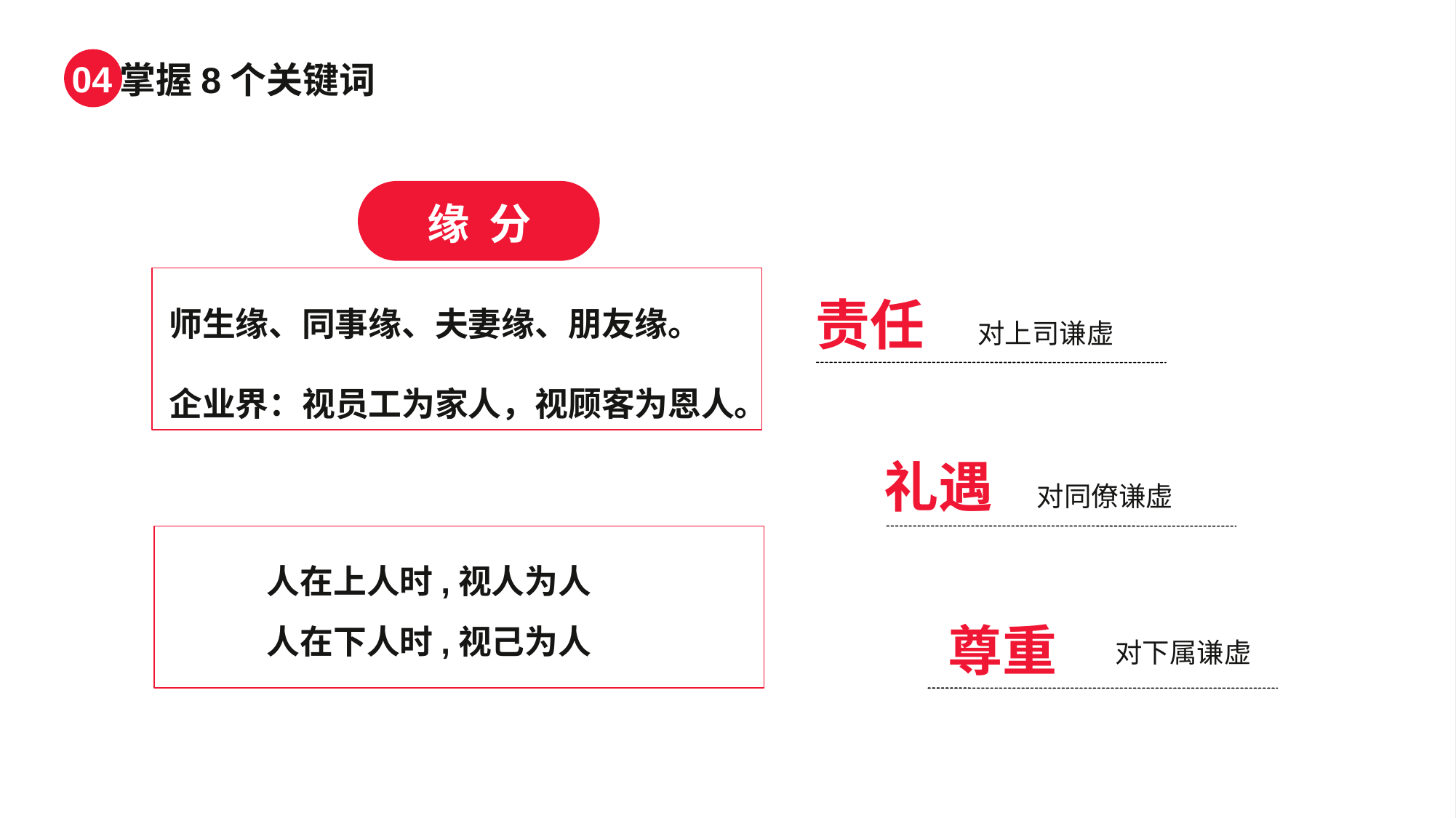

缘  分
师生缘、同事缘、夫妻缘、朋友缘。
企业界：视员工为家人，视顾客为恩人。

责任
对上司谦虚
礼遇
对同僚谦虚

人在上人时,视人为人
人在下人时,视己为人
尊重
对下属谦虚